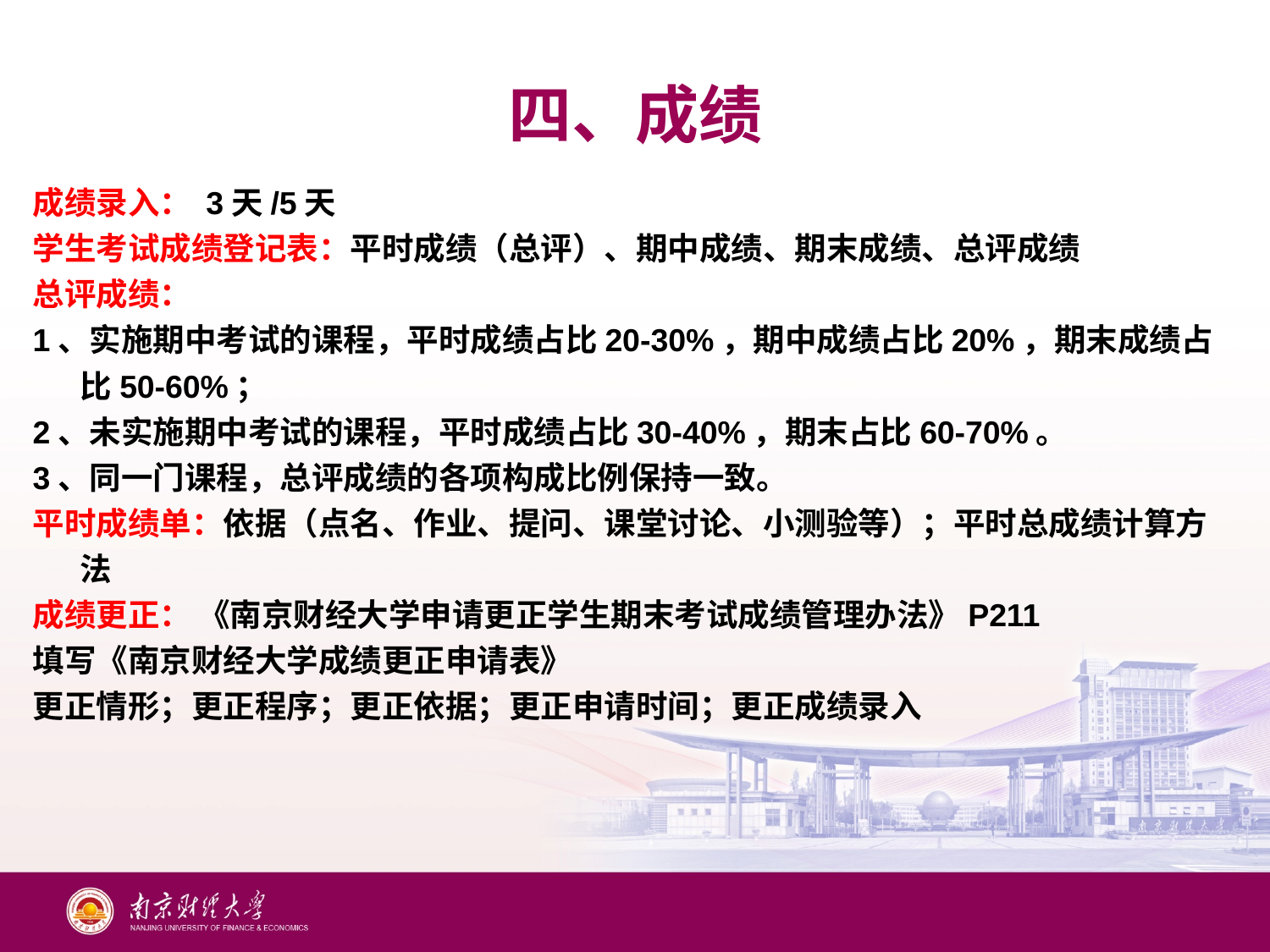

# 四、成绩
成绩录入： 3天/5天
学生考试成绩登记表：平时成绩（总评）、期中成绩、期末成绩、总评成绩
总评成绩：
1、实施期中考试的课程，平时成绩占比20-30%，期中成绩占比20%，期末成绩占比50-60%；
2、未实施期中考试的课程，平时成绩占比30-40%，期末占比60-70%。
3、同一门课程，总评成绩的各项构成比例保持一致。
平时成绩单：依据（点名、作业、提问、课堂讨论、小测验等）；平时总成绩计算方法
成绩更正： 《南京财经大学申请更正学生期末考试成绩管理办法》P211
填写《南京财经大学成绩更正申请表》
更正情形；更正程序；更正依据；更正申请时间；更正成绩录入